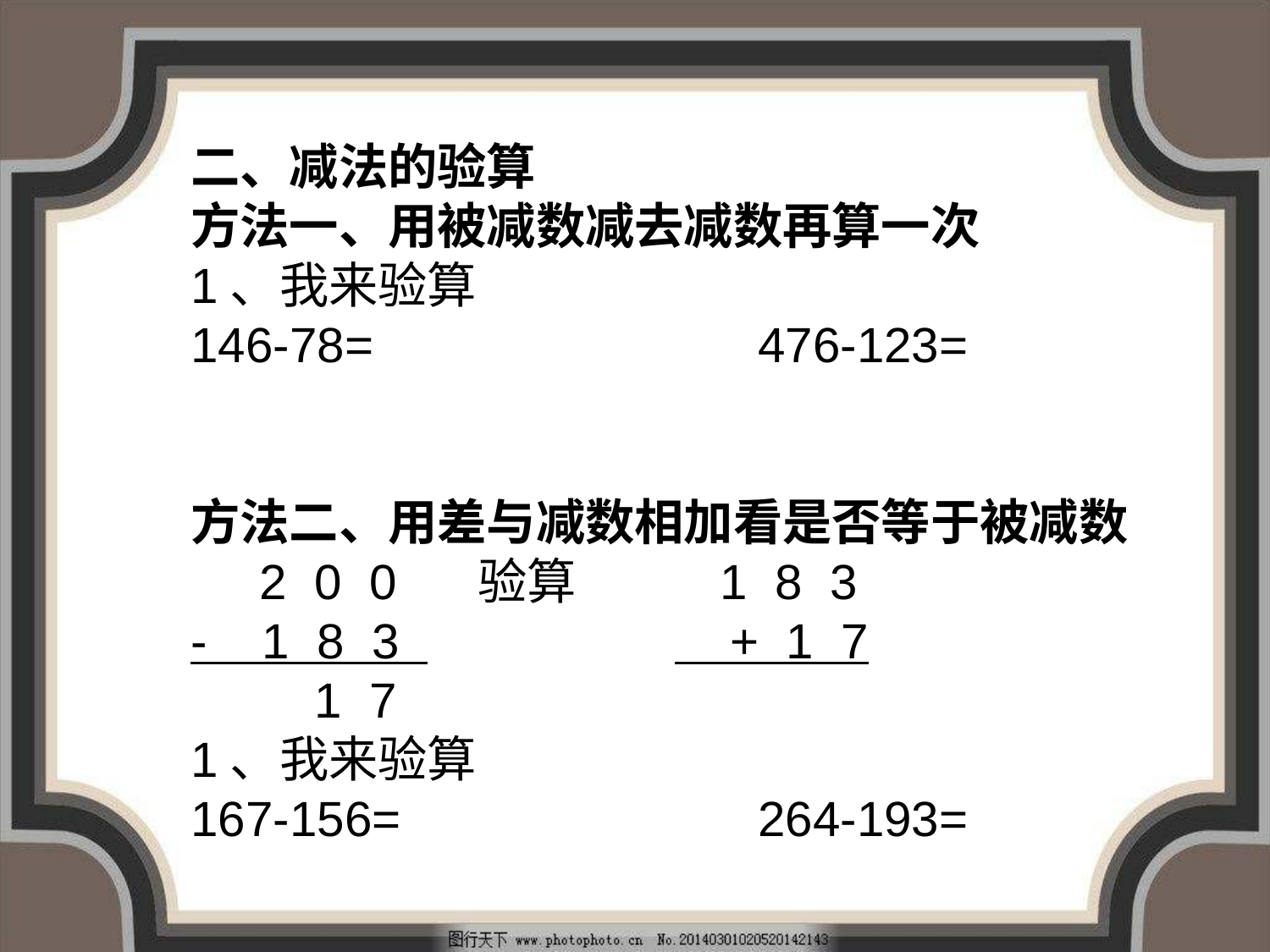

二、减法的验算
方法一、用被减数减去减数再算一次
1、我来验算
146-78=                            476-123=

方法二、用差与减数相加看是否等于被减数
     2  0  0     验算            1  8  3
-    1  8  3                        +  1  7
         1  7
1、我来验算
167-156=                          264-193=